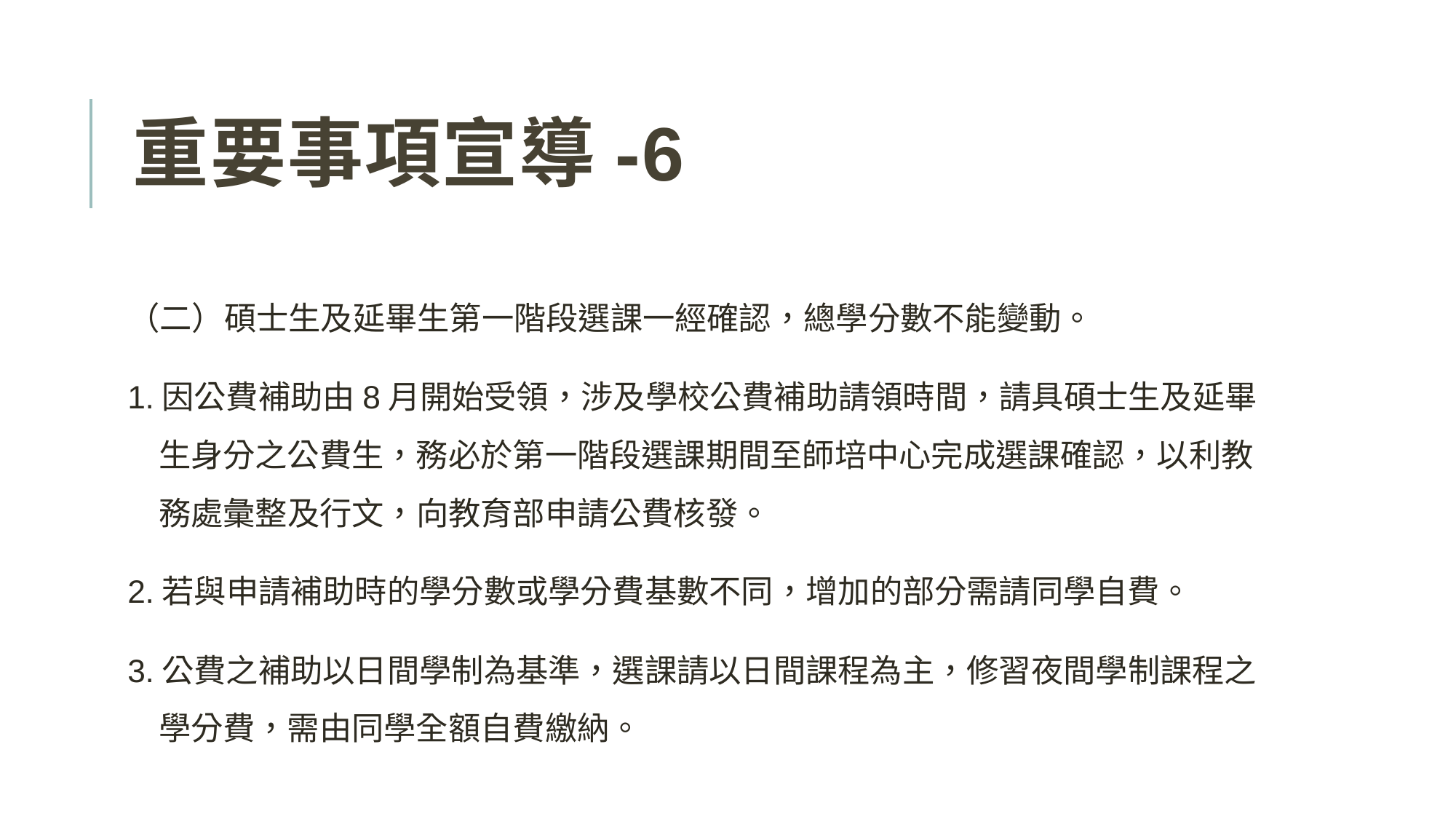

# 重要事項宣導-6
（二）碩士生及延畢生第一階段選課一經確認，總學分數不能變動。
1.因公費補助由8月開始受領，涉及學校公費補助請領時間，請具碩士生及延畢生身分之公費生，務必於第一階段選課期間至師培中心完成選課確認，以利教務處彙整及行文，向教育部申請公費核發。
2.若與申請補助時的學分數或學分費基數不同，增加的部分需請同學自費。
3.公費之補助以日間學制為基準，選課請以日間課程為主，修習夜間學制課程之學分費，需由同學全額自費繳納。